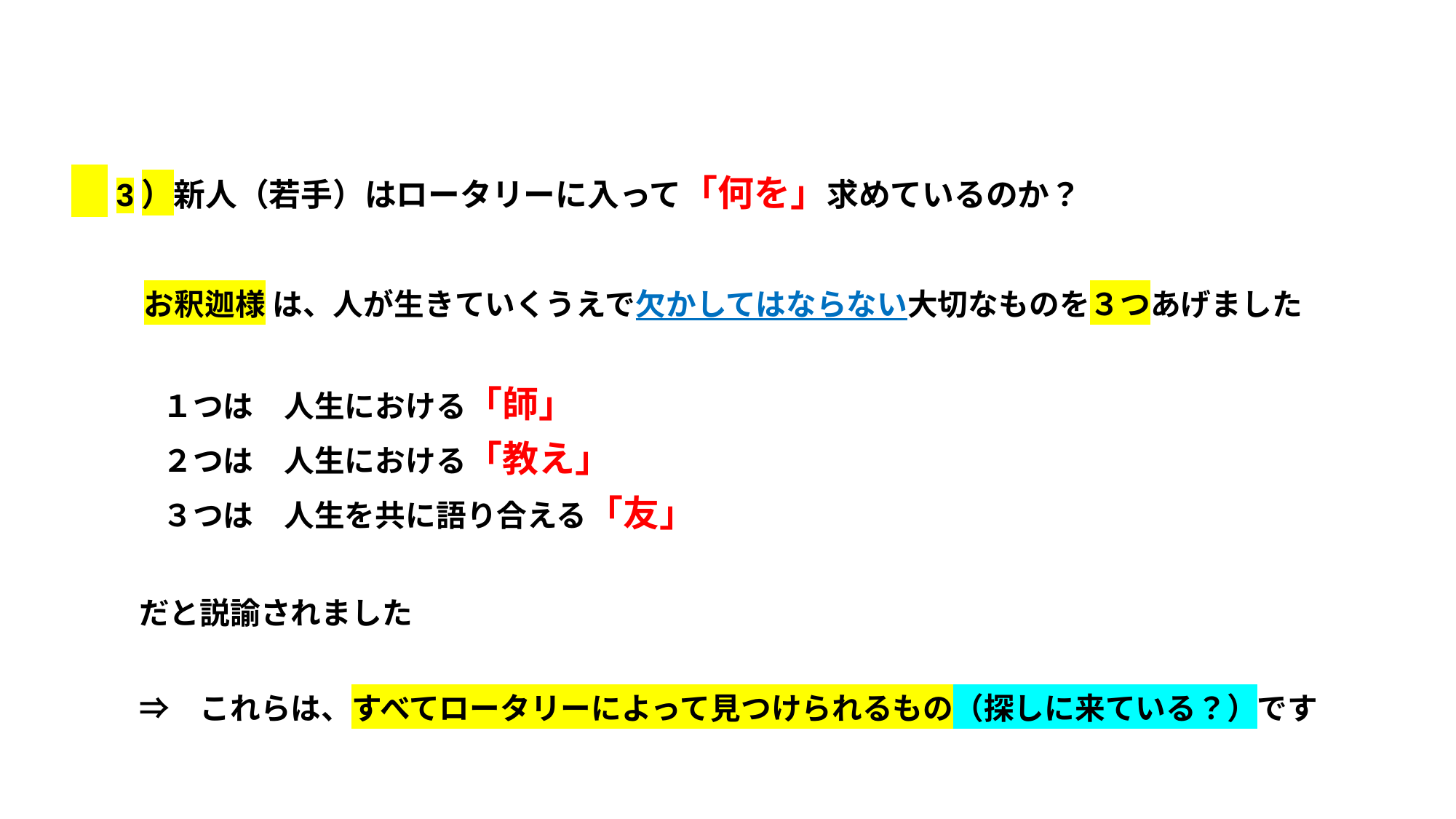

3）新人（若手）はロータリーに入って「何を」求めているのか？

　　お釈迦様 は、人が生きていくうえで欠かしてはならない大切なものを３つあげました

　　　１つは　人生における「師」
　　　２つは　人生における「教え」
　　　３つは　人生を共に語り合える「友」

　　 だと説諭されました

　　 ⇒　これらは、すべてロータリーによって見つけられるもの（探しに来ている？）です